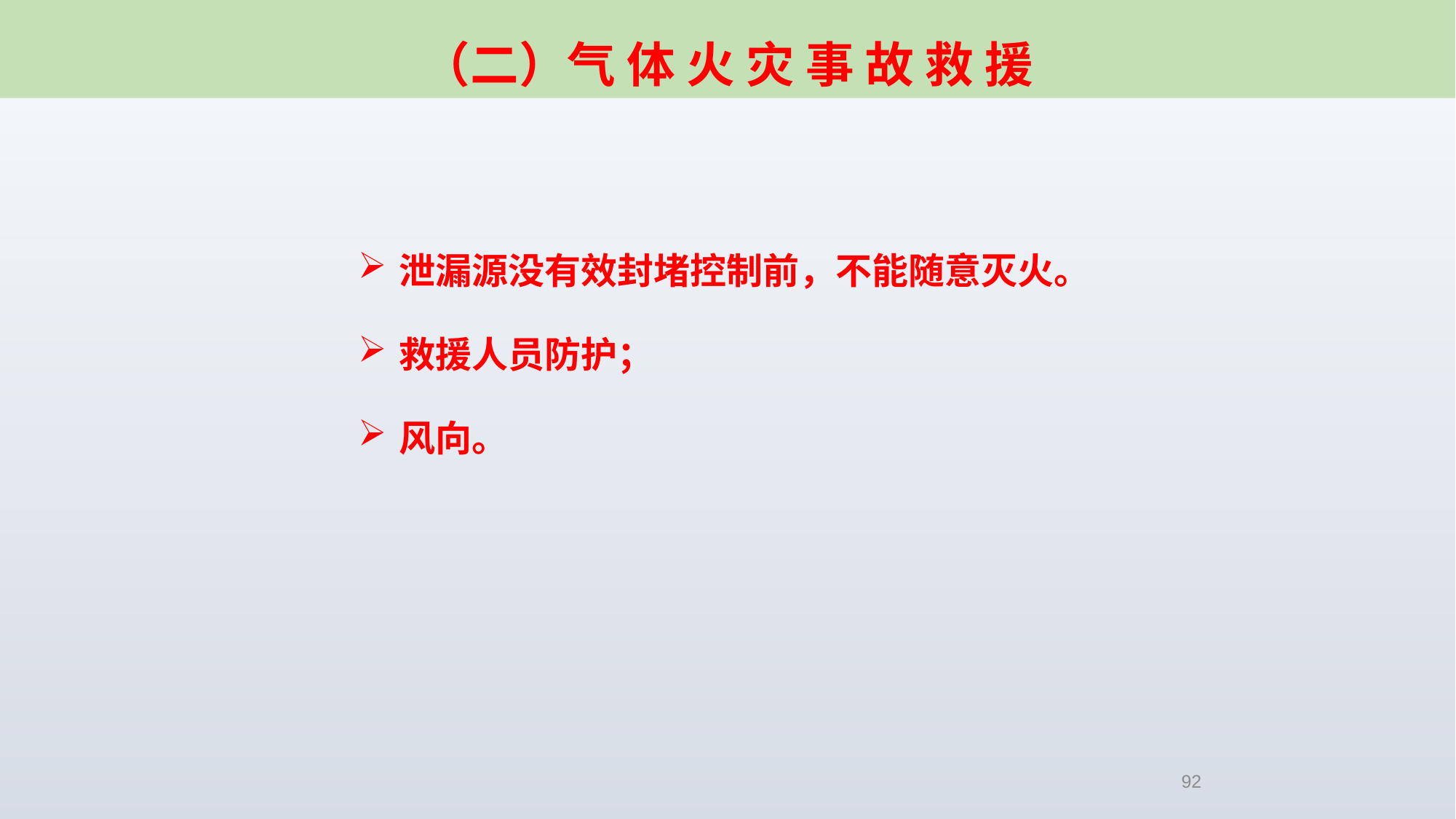

（二）气 体 火 灾 事 故 救 援

泄漏源没有效封堵控制前，不能随意灭火。
救援人员防护；
风向。

92